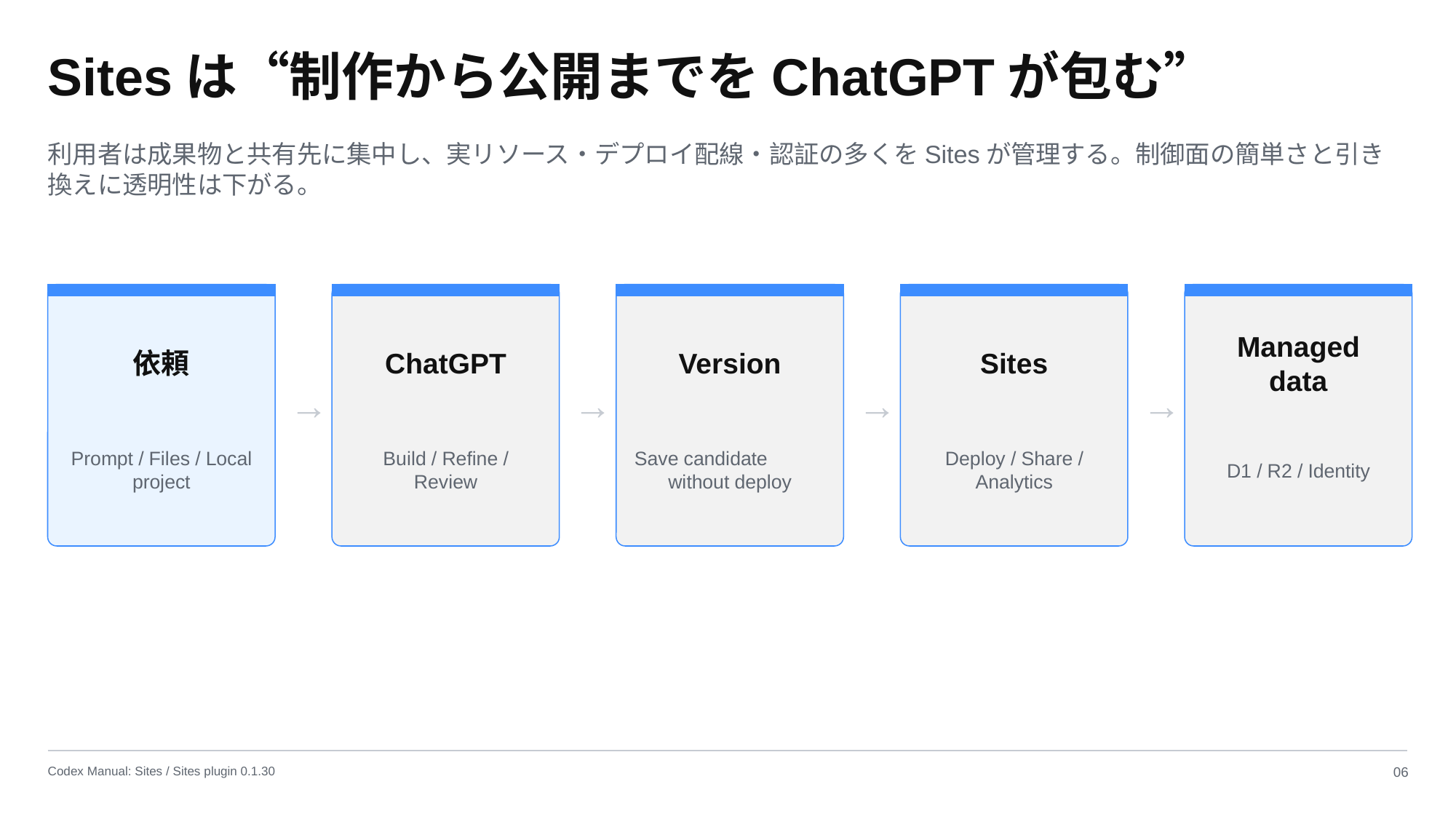

Sitesは“制作から公開までをChatGPTが包む”
利用者は成果物と共有先に集中し、実リソース・デプロイ配線・認証の多くをSitesが管理する。制御面の簡単さと引き換えに透明性は下がる。

依頼
ChatGPT
Version
Sites
Managed data
→
→
→
→
Prompt / Files / Local project
Build / Refine / Review
Save candidate
without deploy
Deploy / Share / Analytics
D1 / R2 / Identity
Codex Manual: Sites / Sites plugin 0.1.30
06